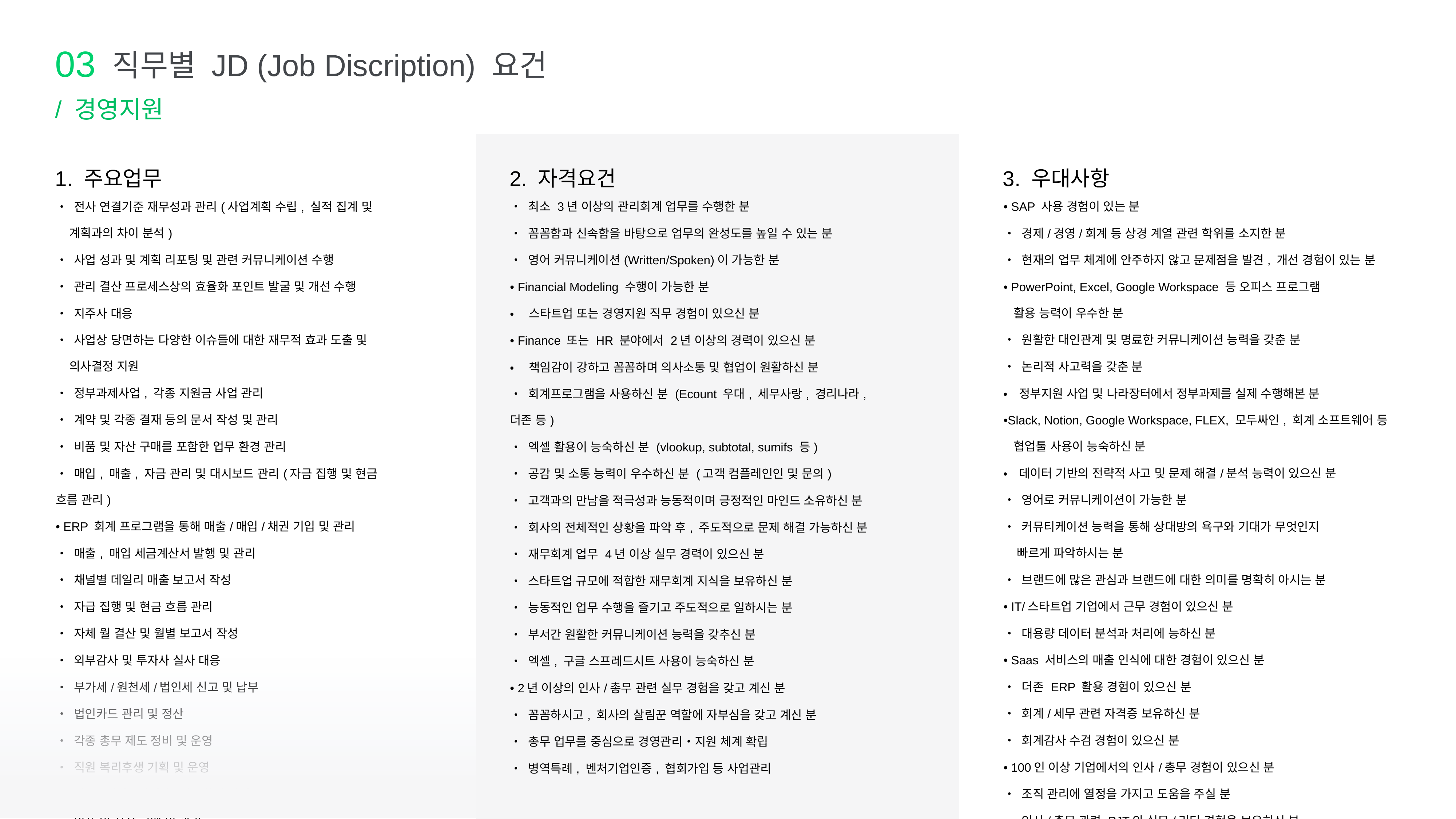

직무별 JD (Job Discription) 요건
03
/ 경영지원
1. 주요업무

2. 자격요건
3. 우대사항
| • 최소 3년 이상의 관리회계 업무를 수행한 분 |
| --- |
| • 꼼꼼함과 신속함을 바탕으로 업무의 완성도를 높일 수 있는 분 |
| • 영어 커뮤니케이션(Written/Spoken)이 가능한 분 |
| • Financial Modeling 수행이 가능한 분 |
| • 스타트업 또는 경영지원 직무 경험이 있으신 분 |
| • Finance 또는 HR 분야에서 2년 이상의 경력이 있으신 분 |
| • 책임감이 강하고 꼼꼼하며 의사소통 및 협업이 원활하신 분 |
| • 회계프로그램을 사용하신 분 (Ecount 우대, 세무사랑, 경리나라, 더존 등) ‍‍ |
| • 엑셀 활용이 능숙하신 분 (vlookup, subtotal, sumifs 등) |
| • 공감 및 소통 능력이 우수하신 분 (고객 컴플레인인 및 문의) |
| • 고객과의 만남을 적극성과 능동적이며 긍정적인 마인드 소유하신 분 |
| • 회사의 전체적인 상황을 파악 후, 주도적으로 문제 해결 가능하신 분 |
| • 재무회계 업무 4년 이상 실무 경력이 있으신 분 |
| • 스타트업 규모에 적합한 재무회계 지식을 보유하신 분 |
| • 능동적인 업무 수행을 즐기고 주도적으로 일하시는 분 |
| • 부서간 원활한 커뮤니케이션 능력을 갖추신 분 |
| • 엑셀, 구글 스프레드시트 사용이 능숙하신 분 |
| • 2년 이상의 인사/총무 관련 실무 경험을 갖고 계신 분 |
| • 꼼꼼하시고, 회사의 살림꾼 역할에 자부심을 갖고 계신 분 |
| • 총무 업무를 중심으로 경영관리・지원 체계 확립 |
| • 병역특례, 벤처기업인증, 협회가입 등 사업관리 |
| • SAP 사용 경험이 있는 분 |
| --- |
| • 경제/경영/회계 등 상경 계열 관련 학위를 소지한 분 |
| • 현재의 업무 체계에 안주하지 않고 문제점을 발견, 개선 경험이 있는 분 |
| • PowerPoint, Excel, Google Workspace 등 오피스 프로그램 활용 능력이 우수한 분 |
| • 원활한 대인관계 및 명료한 커뮤니케이션 능력을 갖춘 분 |
| • 논리적 사고력을 갖춘 분 |
| •정부지원 사업 및 나라장터에서 정부과제를 실제 수행해본 분 |
| •Slack, Notion, Google Workspace, FLEX, 모두싸인, 회계 소프트웨어 등 협업툴 사용이 능숙하신 분 |
| •데이터 기반의 전략적 사고 및 문제 해결/분석 능력이 있으신 분 |
| • 영어로 커뮤니케이션이 가능한 분 |
| • 커뮤티케이션 능력을 통해 상대방의 욕구와 기대가 무엇인지 빠르게 파악하시는 분 ‍ |
| • 브랜드에 많은 관심과 브랜드에 대한 의미를 명확히 아시는 분 |
| • IT/스타트업 기업에서 근무 경험이 있으신 분 |
| • 대용량 데이터 분석과 처리에 능하신 분 |
| • Saas 서비스의 매출 인식에 대한 경험이 있으신 분 |
| • 더존 ERP 활용 경험이 있으신 분 |
| • 회계/세무 관련 자격증 보유하신 분 |
| • 회계감사 수검 경험이 있으신 분 |
| • 100인 이상 기업에서의 인사/총무 경험이 있으신 분 |
| • 조직 관리에 열정을 가지고 도움을 주실 분 |
| • 인사/총무 관련 PJT의 실무/리딩 경험을 보유하신 분 |
| • 다양한 사람들과 협업할 수 있는 소통 능력이 좋으신 분 |
| • 주도적으로 업무를 계획하고 실행할 수 있는 추진력을 갖춘 분 |
| • 전사 연결기준 재무성과 관리(사업계획 수립, 실적 집계 및 계획과의 차이 분석) |
| --- |
| • 사업 성과 및 계획 리포팅 및 관련 커뮤니케이션 수행 |
| • 관리 결산 프로세스상의 효율화 포인트 발굴 및 개선 수행 |
| • 지주사 대응 |
| • 사업상 당면하는 다양한 이슈들에 대한 재무적 효과 도출 및 의사결정 지원 |
| • 정부과제사업, 각종 지원금 사업 관리 |
| • 계약 및 각종 결재 등의 문서 작성 및 관리 |
| • 비품 및 자산 구매를 포함한 업무 환경 관리 |
| • 매입, 매출, 자금 관리 및 대시보드 관리(자금 집행 및 현금 흐름 관리) |
| • ERP 회계 프로그램을 통해 매출/매입/채권 기입 및 관리 |
| • 매출, 매입 세금계산서 발행 및 관리 |
| • 채널별 데일리 매출 보고서 작성 |
| • 자급 집행 및 현금 흐름 관리 |
| • 자체 월 결산 및 월별 보고서 작성 |
| • 외부감사 및 투자사 실사 대응 |
| • 부가세/원천세/법인세 신고 및 납부 |
| • 법인카드 관리 및 정산 |
| • 각종 총무 제도 정비 및 운영 |
| • 직원 복리후생 기획 및 운영 |
| • 사옥/자산/임대차/사무환경 관리 |
| • 비품 및 자산 구매 및 관리 |
| • 지속적인 조직 성장을 위한 조직문화 및 환경 구축 |
| • 채용/퇴사 등 인사노무 관리 |
| • 대외업체, 거래업체 등 계약관리 |
| • 오피스 운영, 유무형 자산 및 시설 관리 |
| • 구매 프로세스 구축 및 운영 |
| • 대외 업체/계약 관리 |